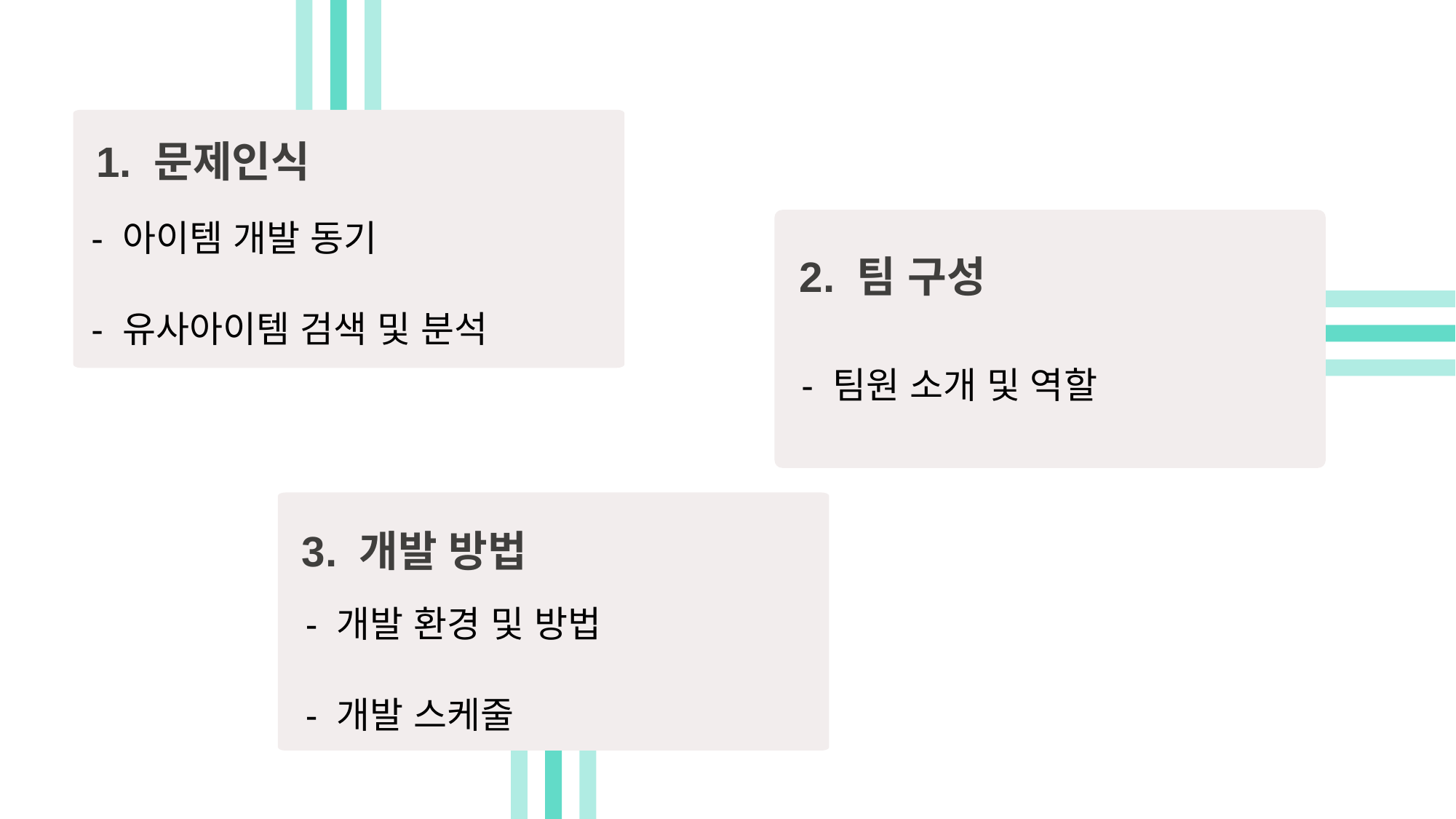

1. 문제인식

- 아이템 개발 동기
- 유사아이템 검색 및 분석

2. 팀 구성
- 팀원 소개 및 역할
 3. 개발 방법

- 개발 환경 및 방법
- 개발 스케줄